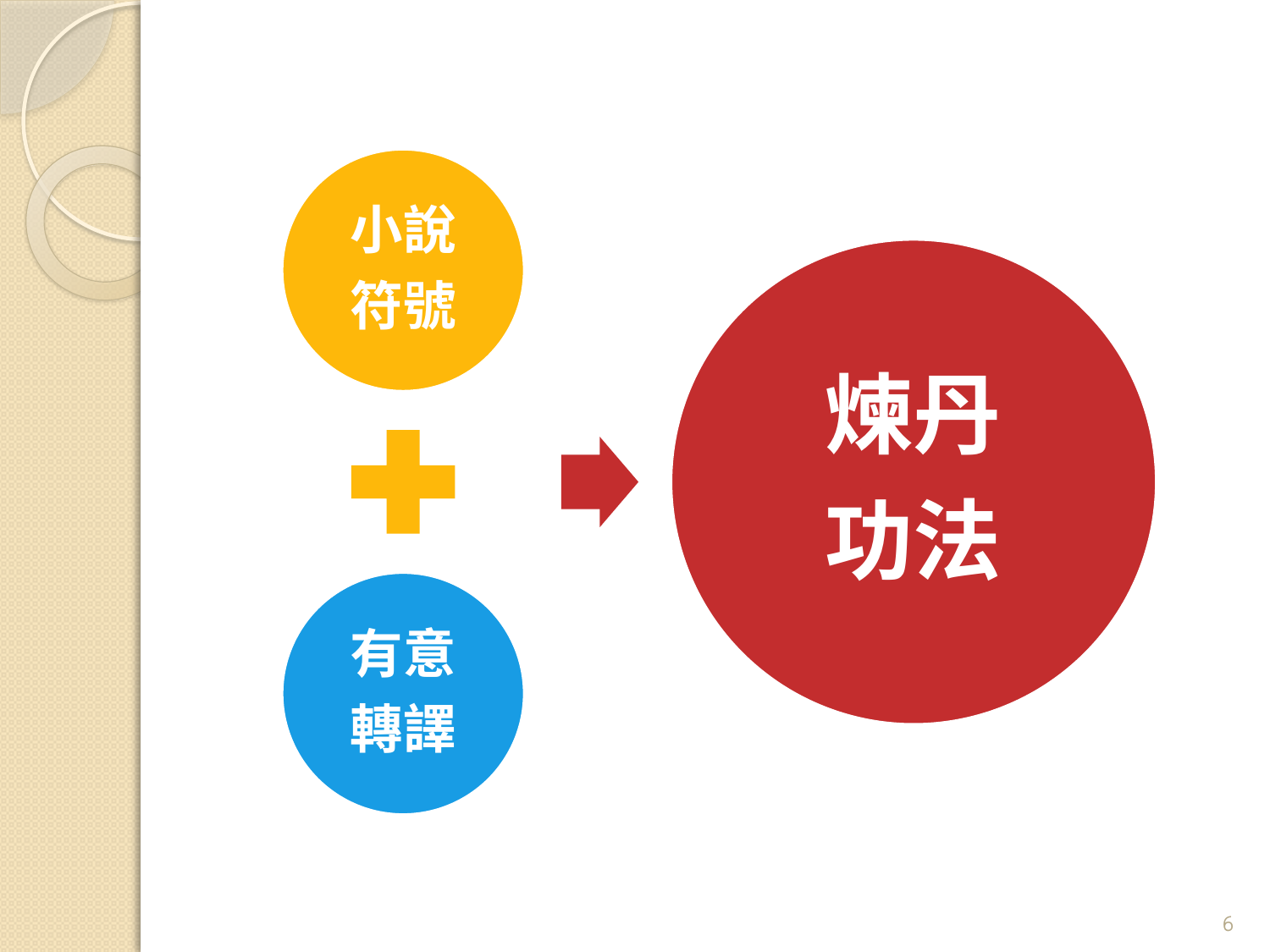

小說
符號

有意
轉譯

煉丹
功法
6